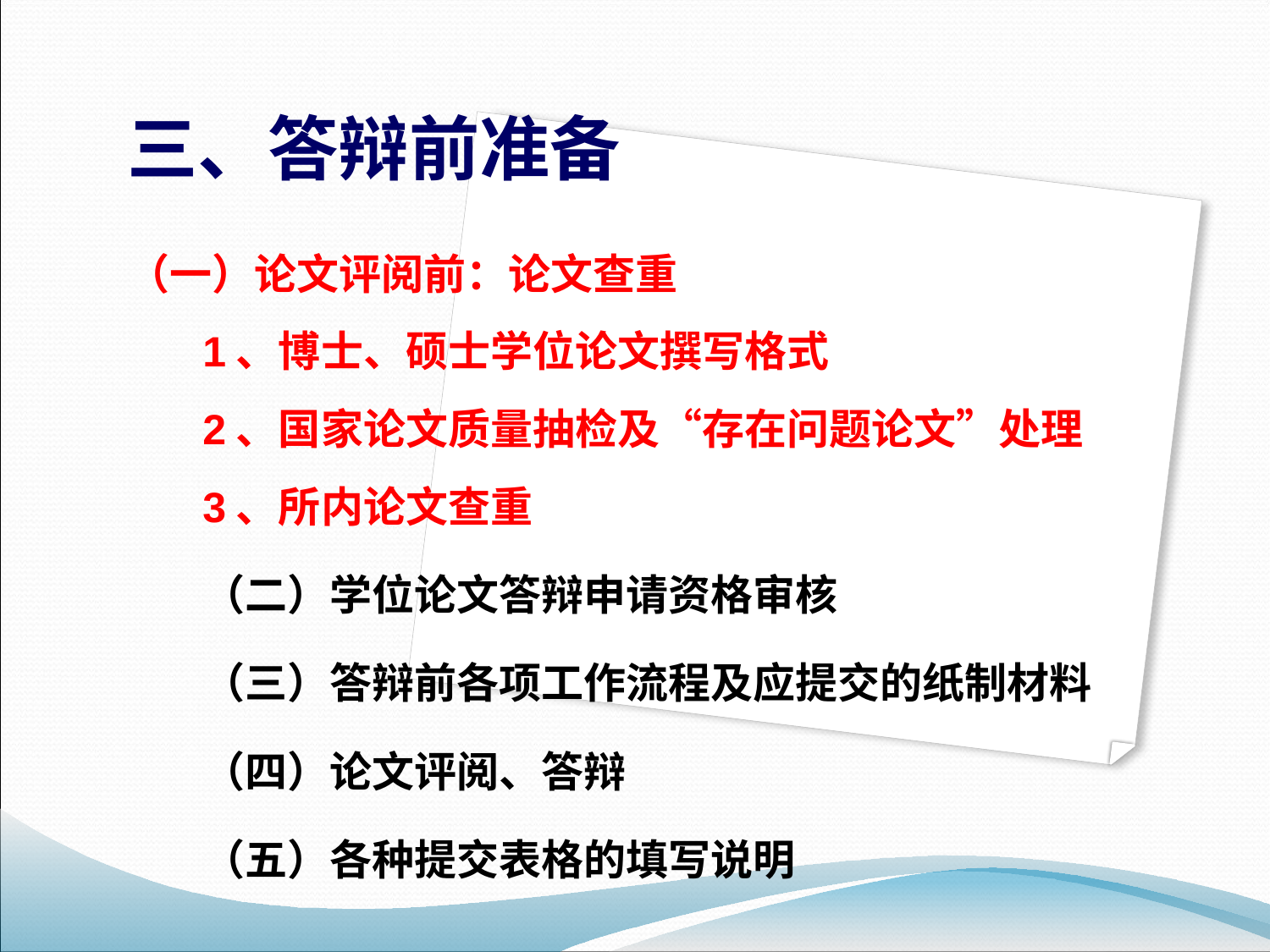

三、答辩前准备
（一）论文评阅前：论文查重
1、博士、硕士学位论文撰写格式
2、国家论文质量抽检及“存在问题论文”处理
3、所内论文查重
（二）学位论文答辩申请资格审核
（三）答辩前各项工作流程及应提交的纸制材料
（四）论文评阅、答辩
（五）各种提交表格的填写说明